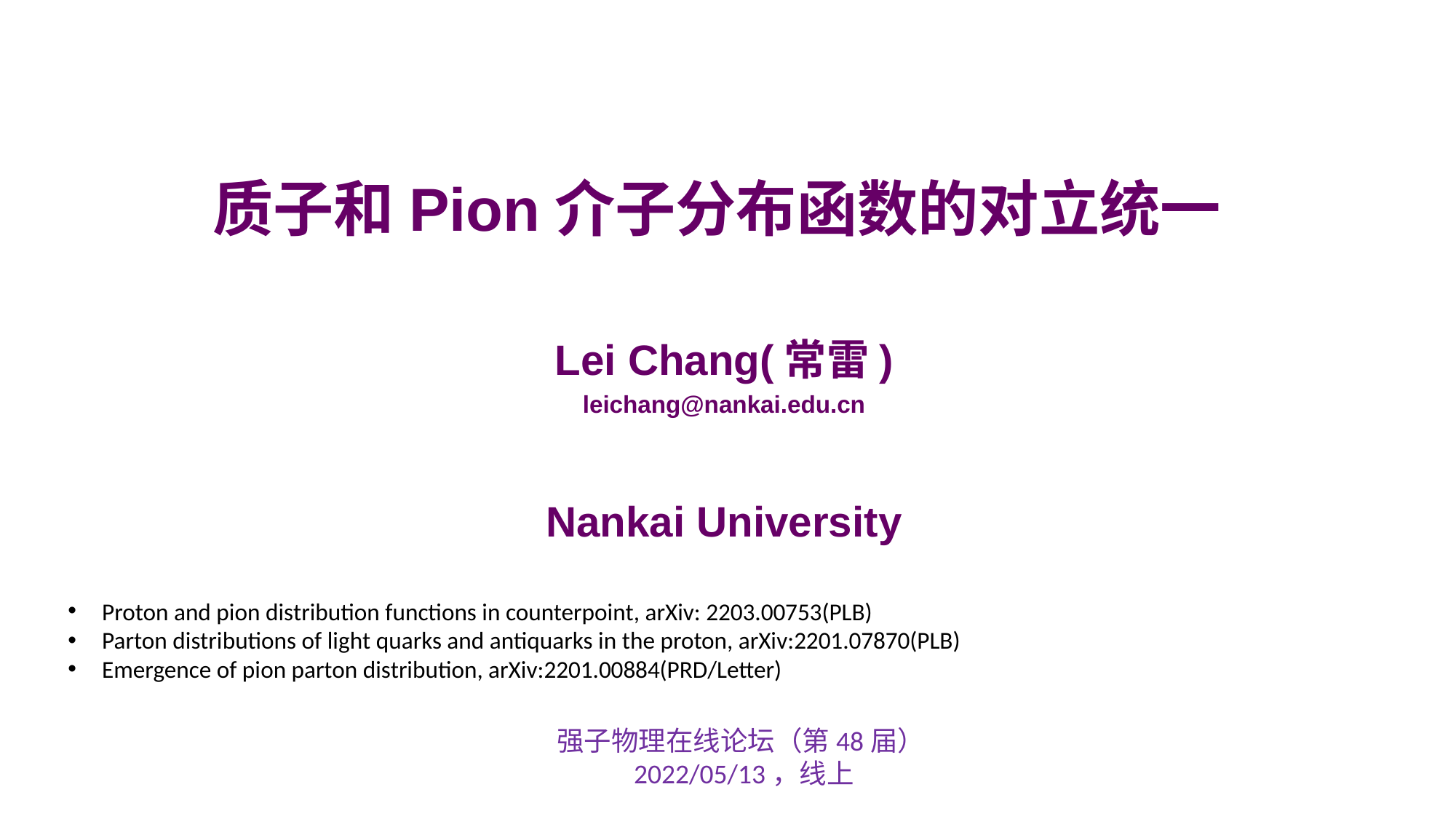

# 质子和Pion介子分布函数的对立统一
Lei Chang(常雷)
leichang@nankai.edu.cn

Nankai University
Proton and pion distribution functions in counterpoint, arXiv: 2203.00753(PLB)
Parton distributions of light quarks and antiquarks in the proton, arXiv:2201.07870(PLB)
Emergence of pion parton distribution, arXiv:2201.00884(PRD/Letter)
强子物理在线论坛（第48届）
 2022/05/13，线上